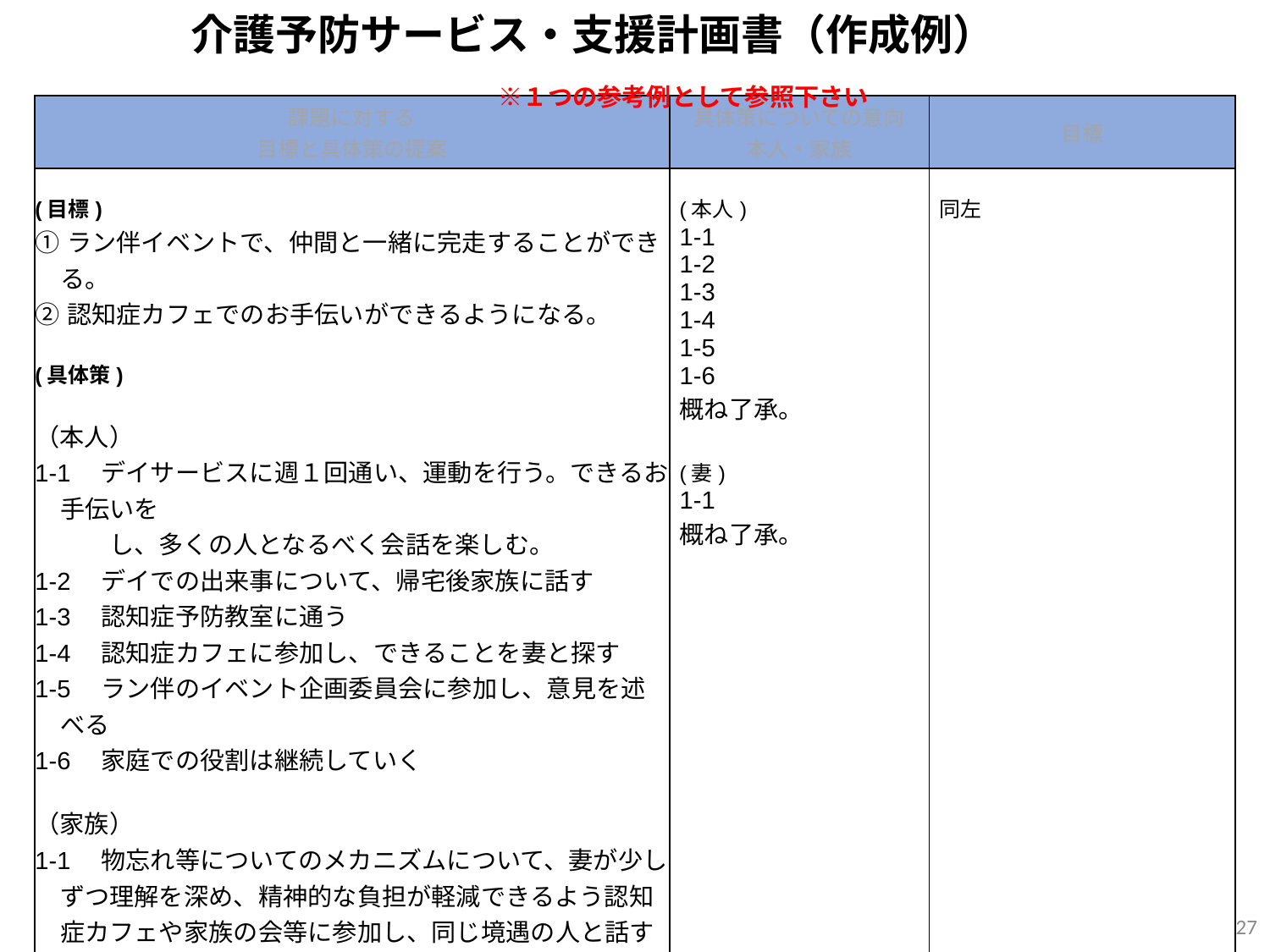

映写のみ
介護予防サービス・支援計画書（作成例）
　　　　　　　　　　　　　　　　　　　　　　　　　　　　　　　　　　　　　　　　　　　　　　　　　　　　　　　　　　　　　　　　　※１つの参考例として参照下さい
| 課題に対する 目標と具体策の提案 | 具体策についての意向 本人・家族 | 目標 |
| --- | --- | --- |
| (目標) ①ラン伴イベントで、仲間と一緒に完走することができる。 ②認知症カフェでのお手伝いができるようになる。 (具体策) （本人） 1-1　デイサービスに週１回通い、運動を行う。できるお手伝いを 　　　し、多くの人となるべく会話を楽しむ。 1-2　デイでの出来事について、帰宅後家族に話す 1-3　認知症予防教室に通う 1-4　認知症カフェに参加し、できることを妻と探す 1-5　ラン伴のイベント企画委員会に参加し、意見を述べる 1-6　家庭での役割は継続していく （家族） 1-1　物忘れ等についてのメカニズムについて、妻が少しずつ理解を深め、精神的な負担が軽減できるよう認知症カフェや家族の会等に参加し、同じ境遇の人と話す機会を持つ。 | (本人) 1-1 1-2 1-3 1-4 1-5 1-6 概ね了承。 (妻) 1-1 概ね了承。 | 同左 |
27